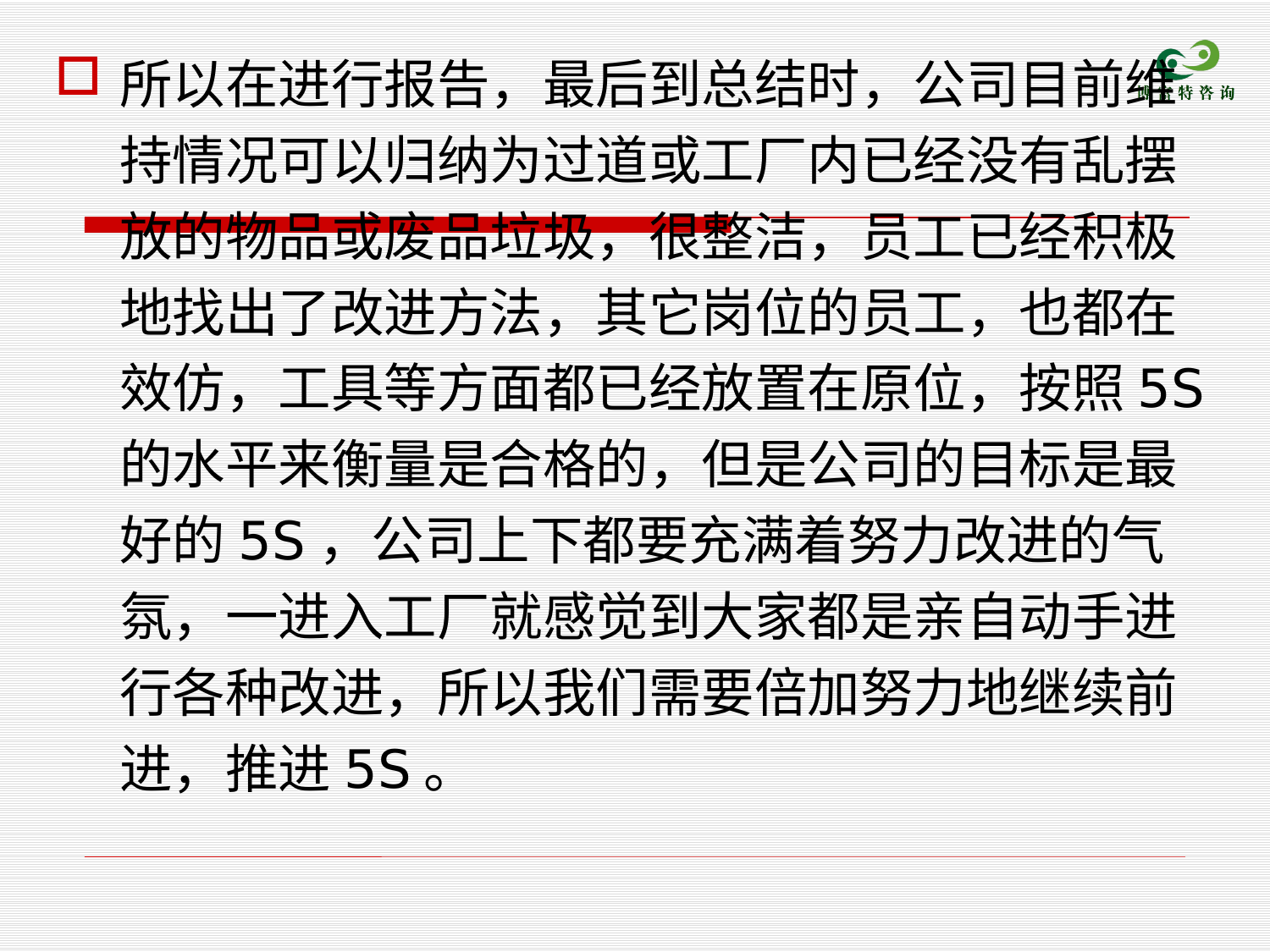

所以在进行报告，最后到总结时，公司目前维持情况可以归纳为过道或工厂内已经没有乱摆放的物品或废品垃圾，很整洁，员工已经积极地找出了改进方法，其它岗位的员工，也都在效仿，工具等方面都已经放置在原位，按照5S的水平来衡量是合格的，但是公司的目标是最好的5S，公司上下都要充满着努力改进的气氛，一进入工厂就感觉到大家都是亲自动手进行各种改进，所以我们需要倍加努力地继续前进，推进5S。

396